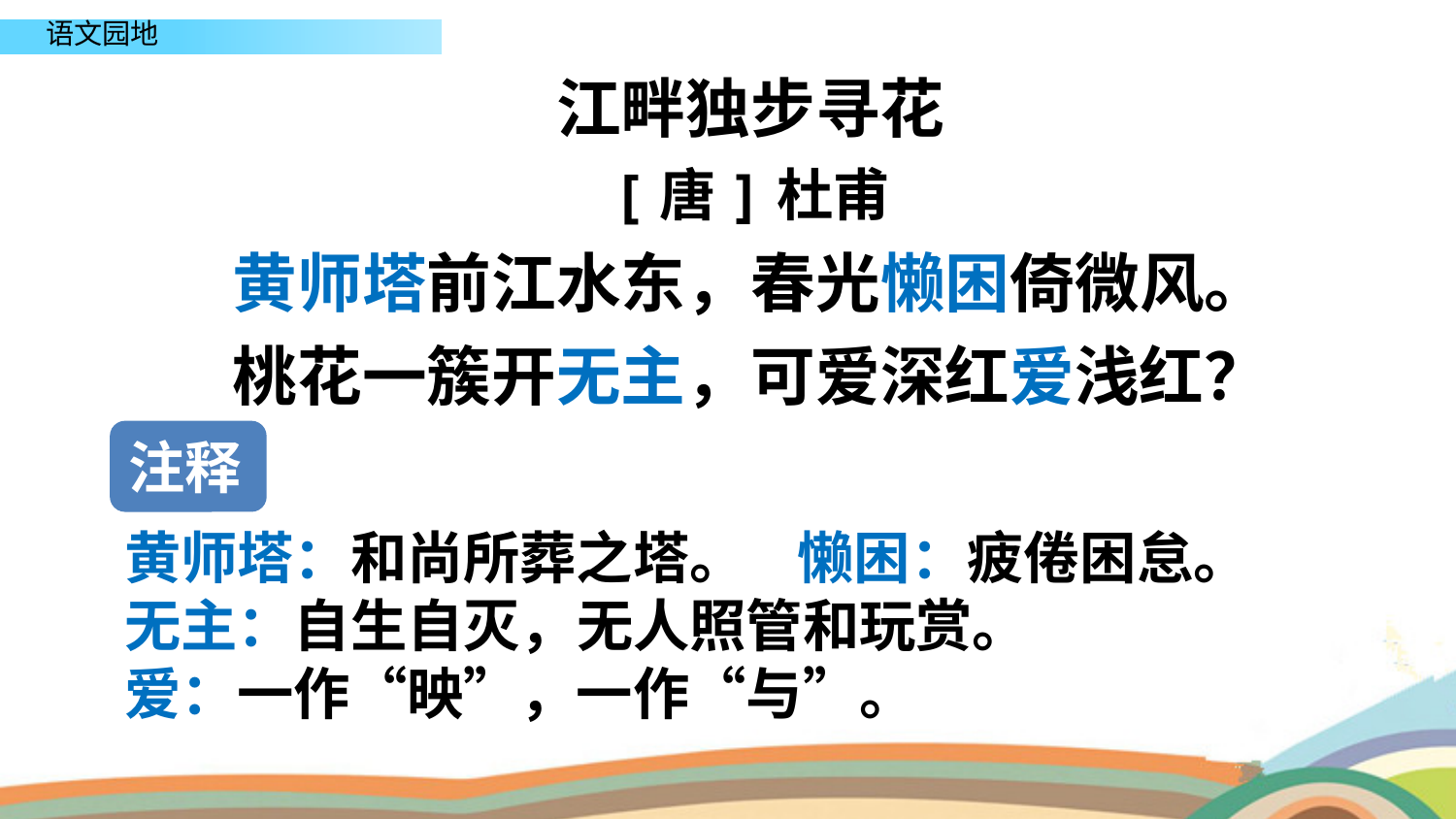

江畔独步寻花
[唐]杜甫
黄师塔前江水东，春光懒困倚微风。
桃花一簇开无主，可爱深红爱浅红？
注释
黄师塔：和尚所葬之塔。    懒困：疲倦困怠。
无主：自生自灭，无人照管和玩赏。
爱：一作“映”，一作“与”。